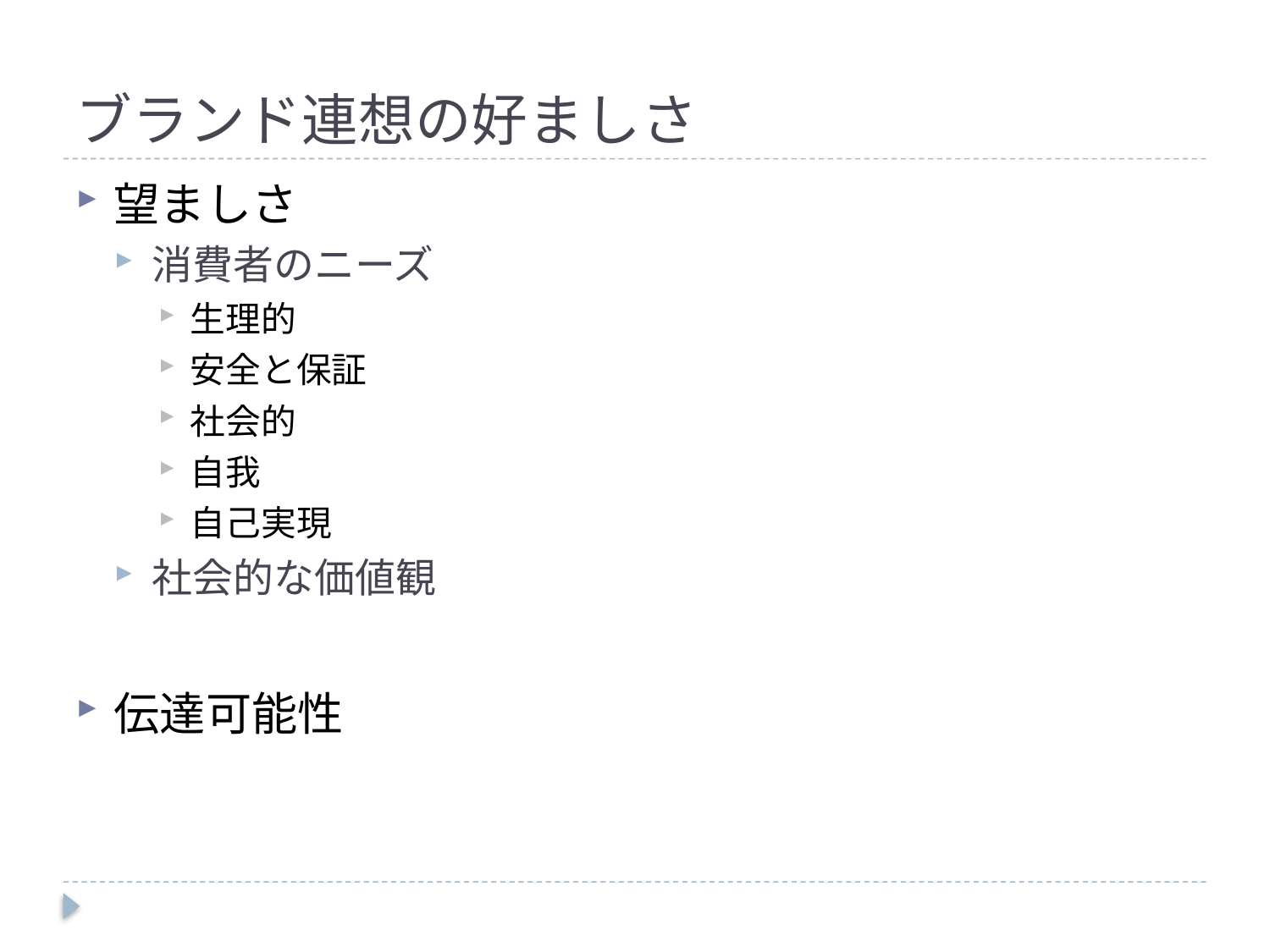

# ブランド連想の好ましさ
望ましさ
消費者のニーズ
生理的
安全と保証
社会的
自我
自己実現
社会的な価値観

伝達可能性